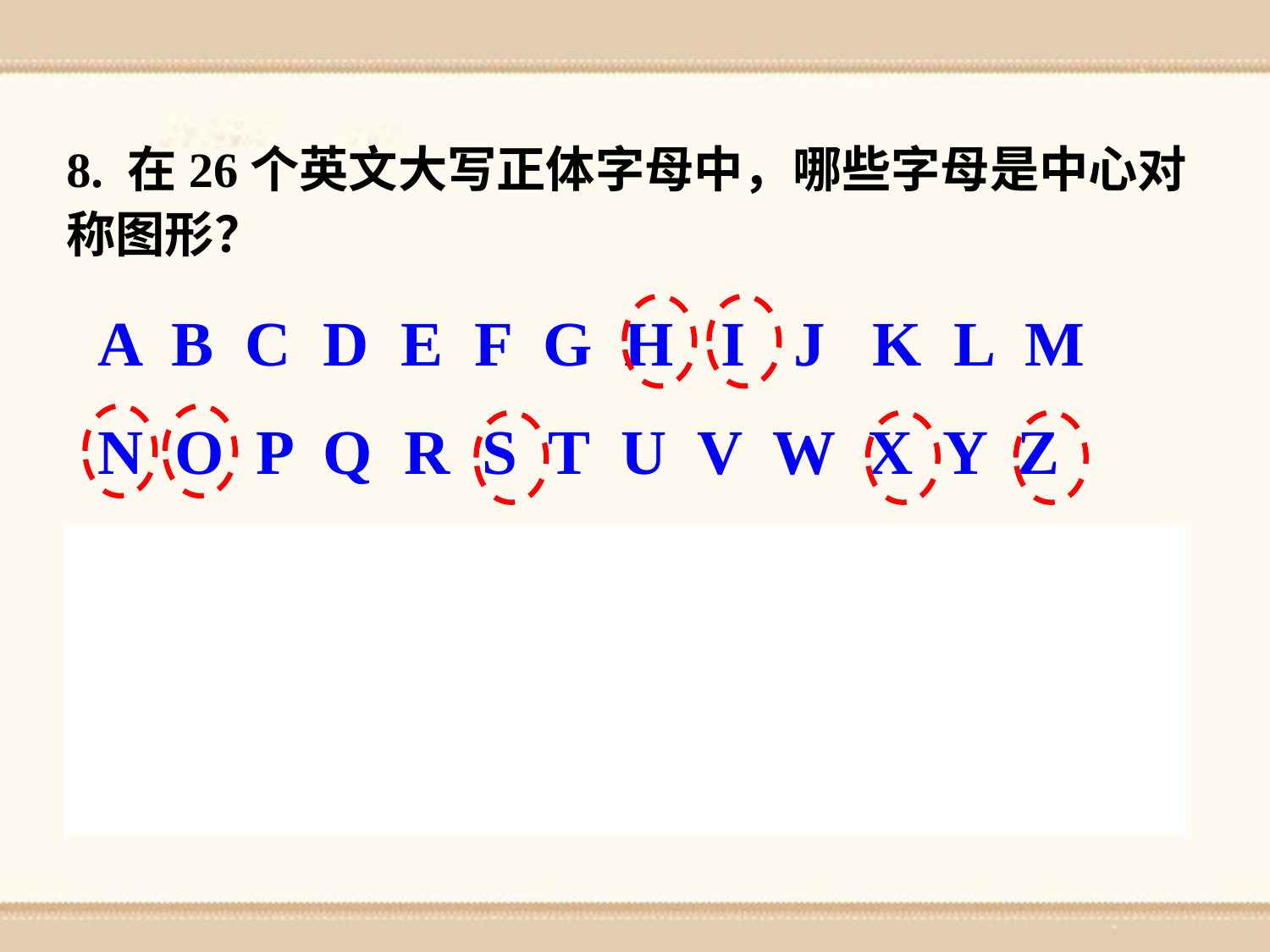

8. 在26个英文大写正体字母中，哪些字母是中心对称图形？
A  B  C  D  E  F  G  H   I   J   K  L  M
N  O  P  Q  R  S  T  U  V  W  X  Y  Z